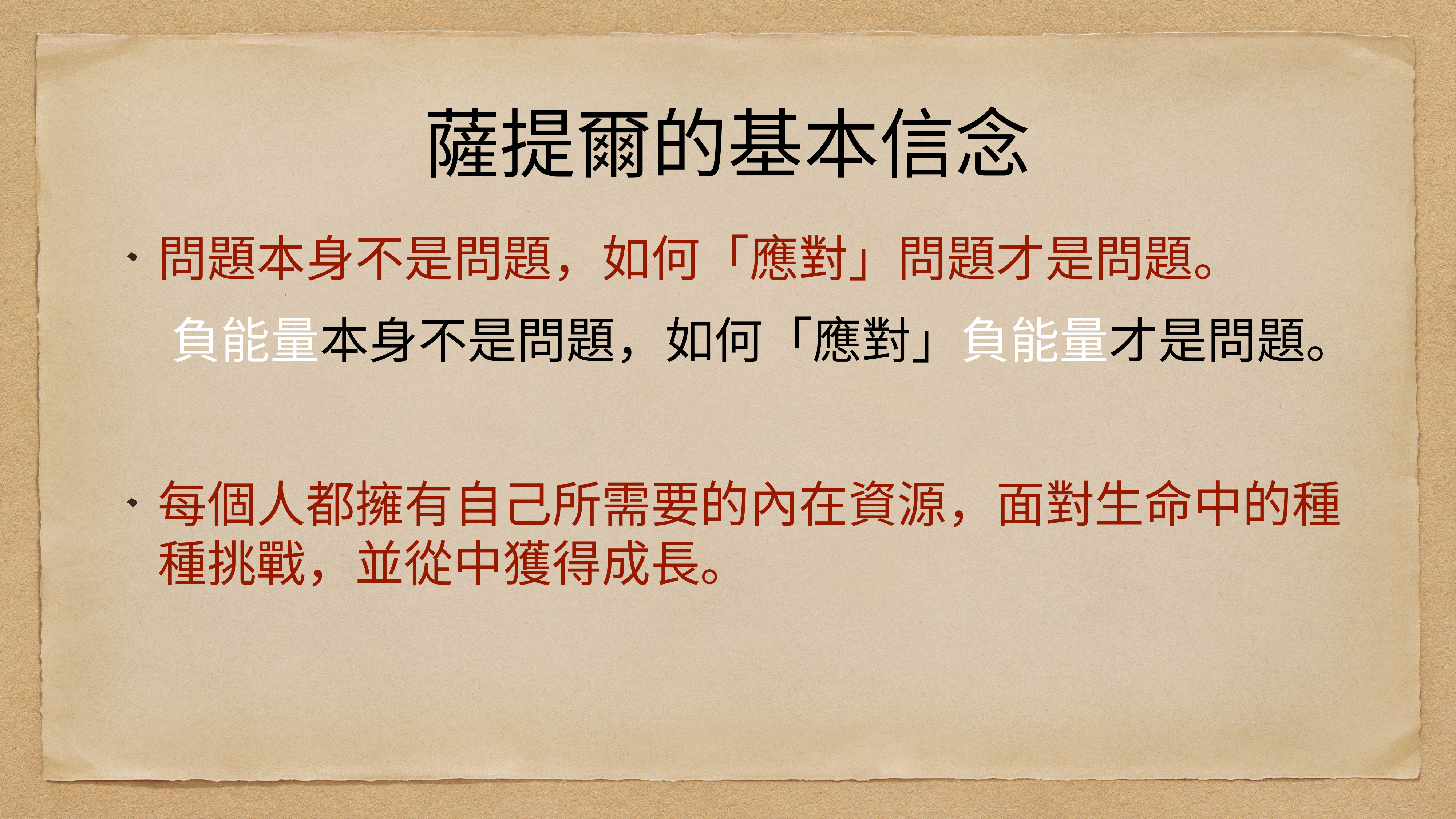

# 薩提爾的基本信念
問題本身不是問題，如何「應對」問題才是問題。
   負能量本身不是問題，如何「應對」負能量才是問題。

每個人都擁有自己所需要的內在資源，面對生命中的種種挑戰，並從中獲得成長。